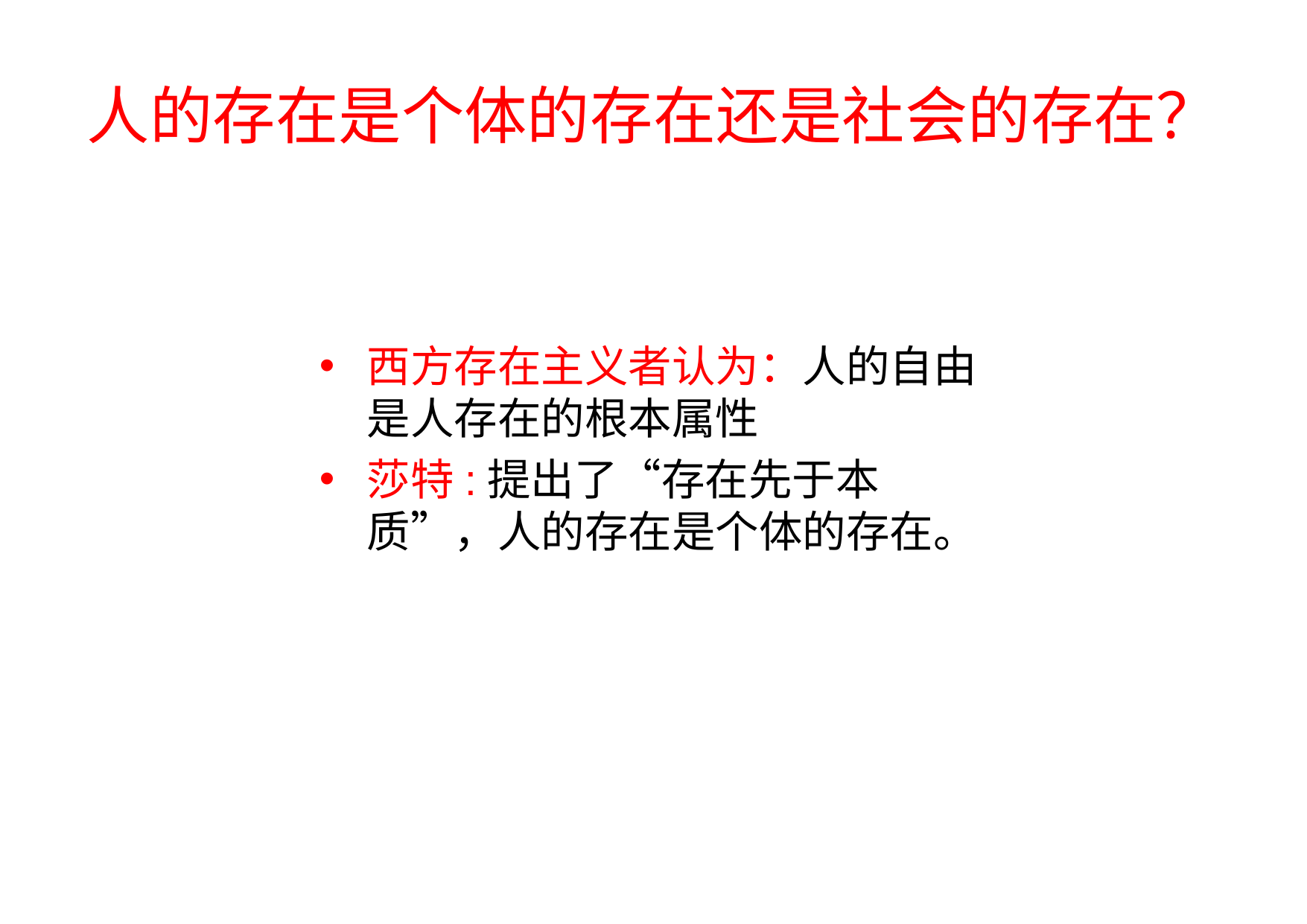

# 人的存在是个体的存在还是社会的存在？
西方存在主义者认为：人的自由是人存在的根本属性
莎特:提出了“存在先于本质”，人的存在是个体的存在。